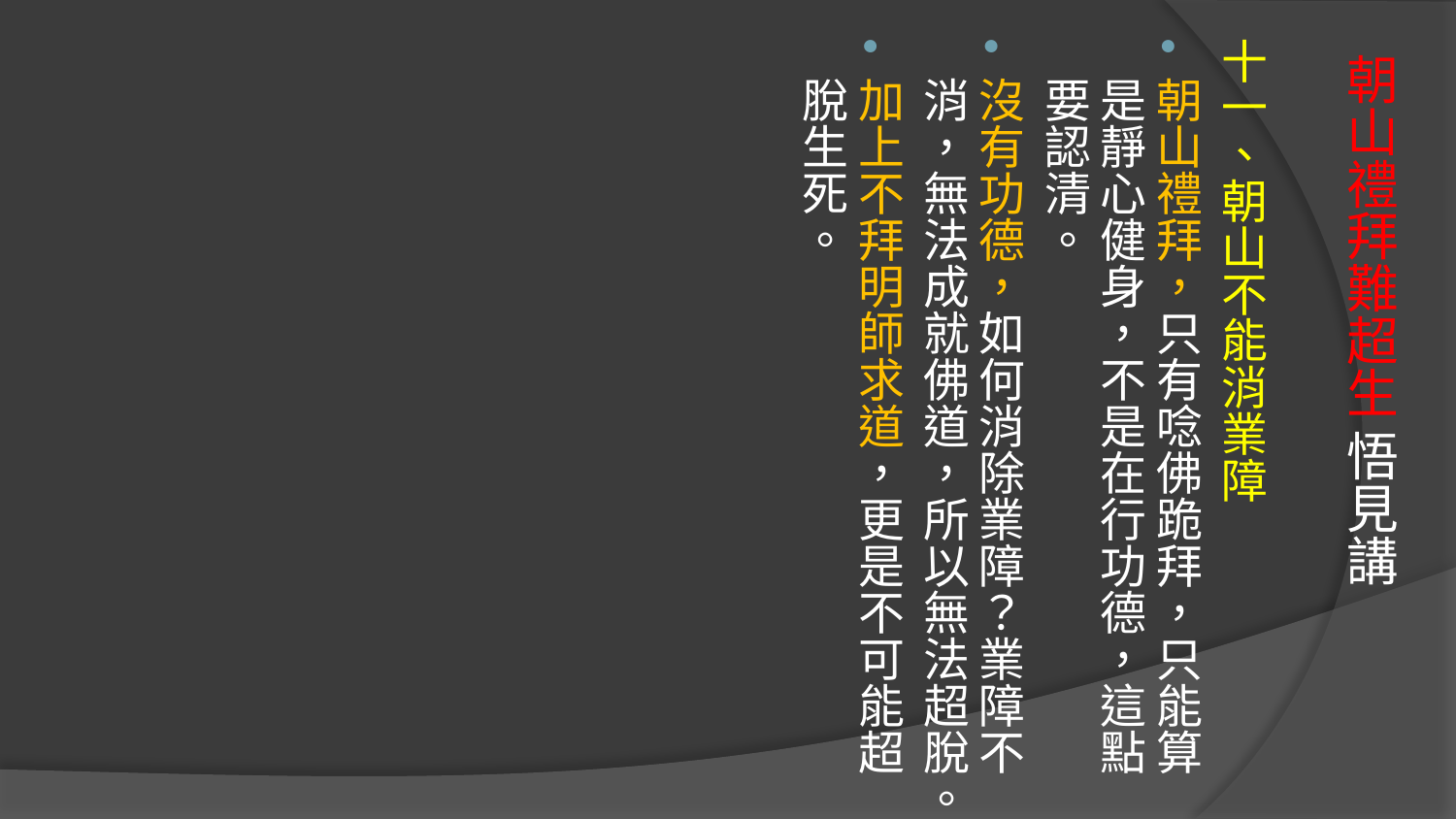

十一、朝山不能消業障
朝山禮拜，只有唸佛跪拜，只能算是靜心健身，不是在行功德，這點要認清。
沒有功德，如何消除業障？業障不消，無法成就佛道，所以無法超脫。
加上不拜明師求道，更是不可能超脫生死。

# 朝山禮拜難超生 悟見講